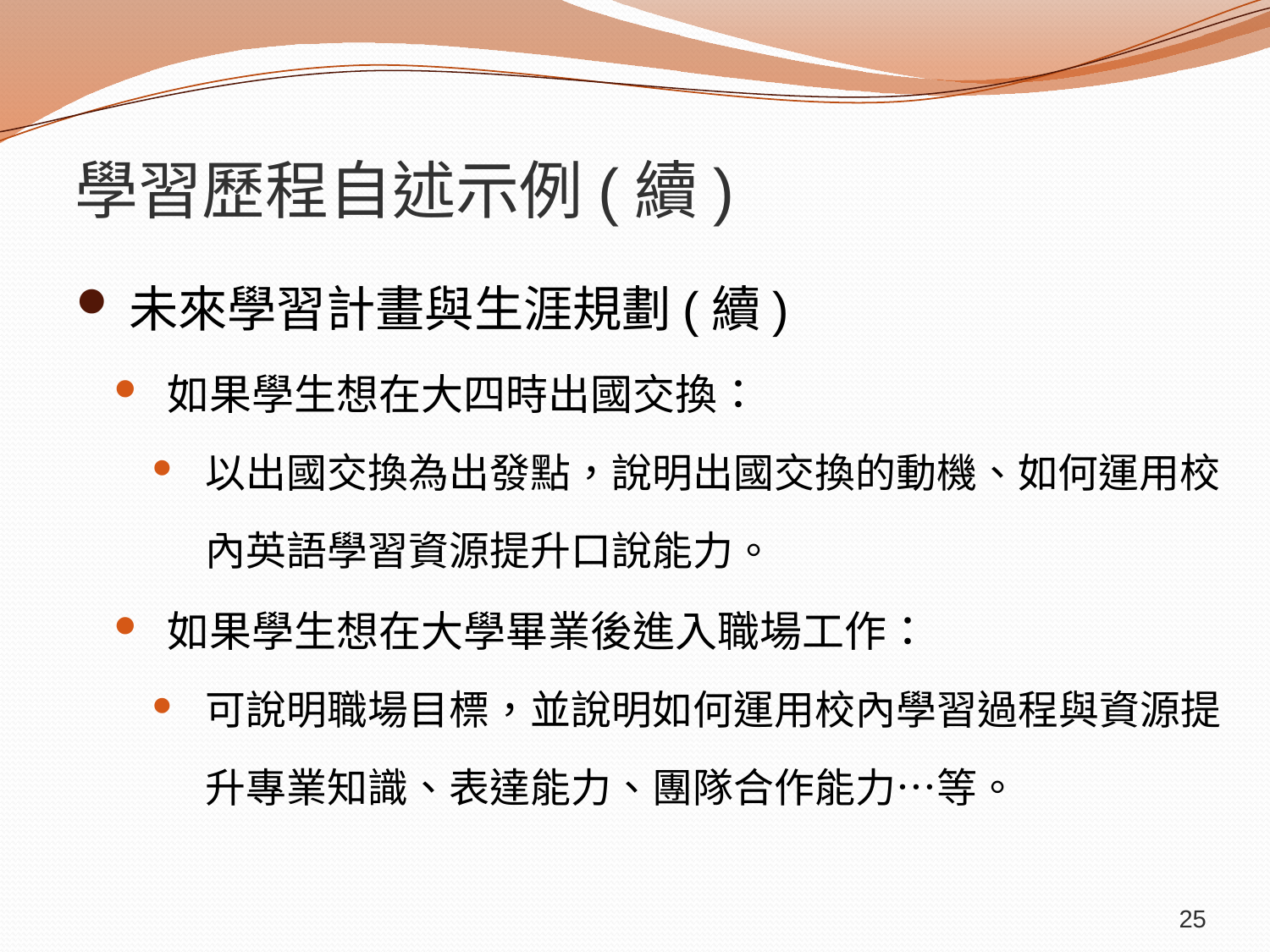

# 學習歷程自述示例(續)
未來學習計畫與生涯規劃(續)
如果學生想在大四時出國交換：
以出國交換為出發點，說明出國交換的動機、如何運用校內英語學習資源提升口說能力。
如果學生想在大學畢業後進入職場工作：
可說明職場目標，並說明如何運用校內學習過程與資源提升專業知識、表達能力、團隊合作能力…等。

25